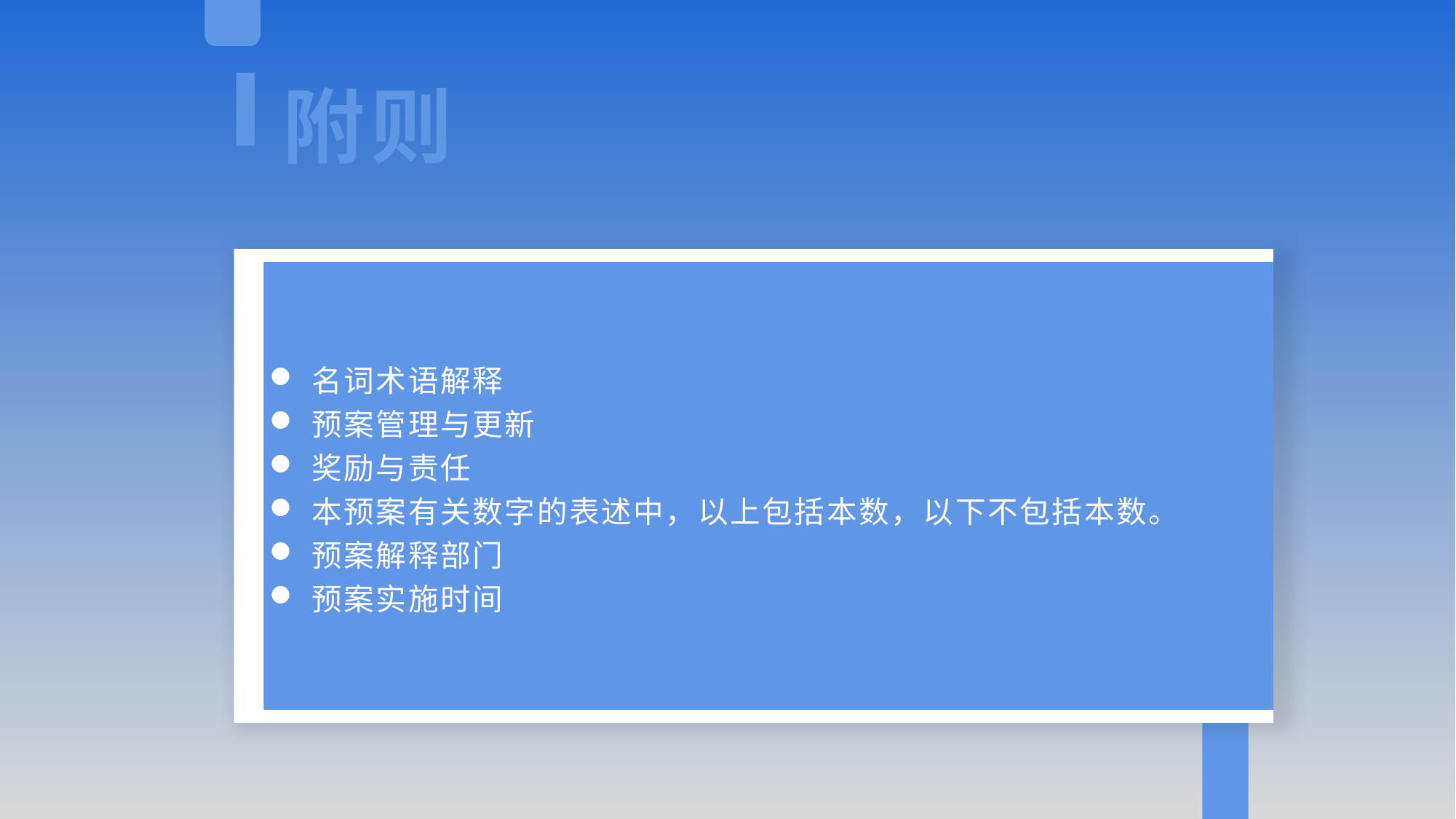

附则

名词术语解释
预案管理与更新
奖励与责任
本预案有关数字的表述中，以上包括本数，以下不包括本数。
预案解释部门
预案实施时间